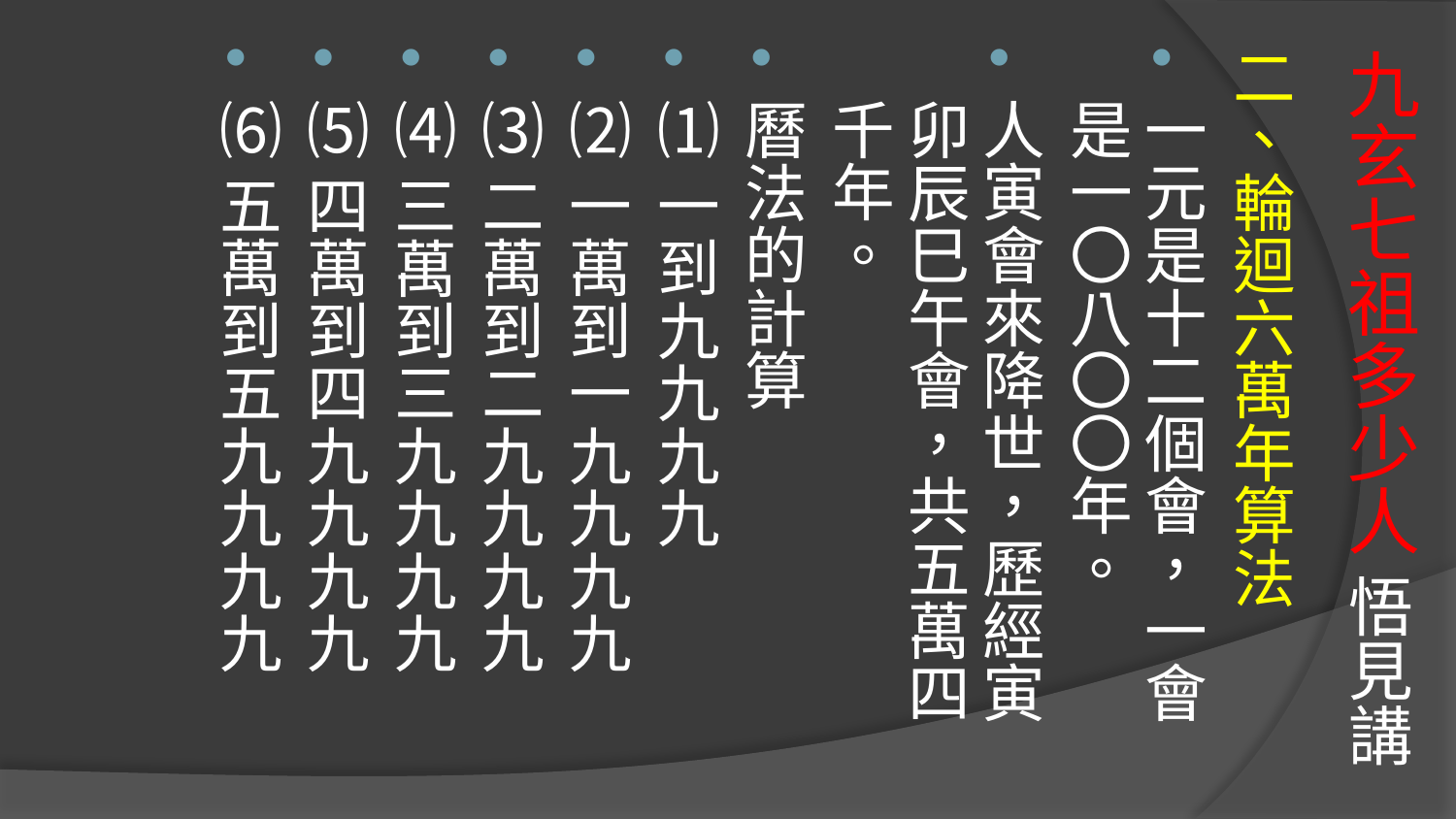

# 九玄七祖多少人 悟見講
二、輪迴六萬年算法
一元是十二個會，一會是一〇八〇〇年。
人寅會來降世，歷經寅卯辰巳午會，共五萬四千年。
曆法的計算
⑴一到九九九九
⑵一萬到一九九九九
⑶二萬到二九九九九
⑷三萬到三九九九九
⑸四萬到四九九九九
⑹五萬到五九九九九